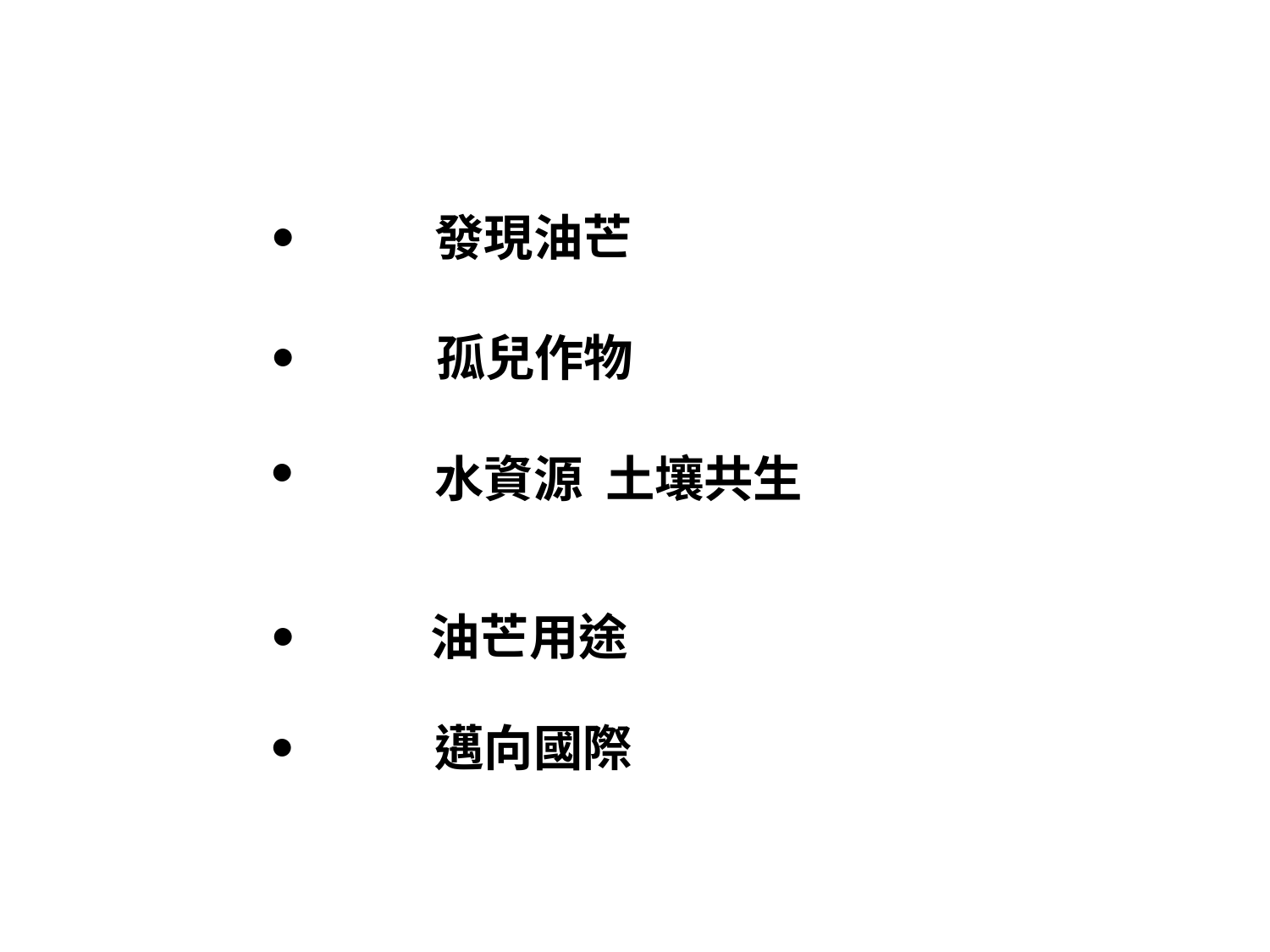

･
發現油芒
･
孤兒作物
･
水資源  土壤共生
･
油芒用途
･
邁向國際